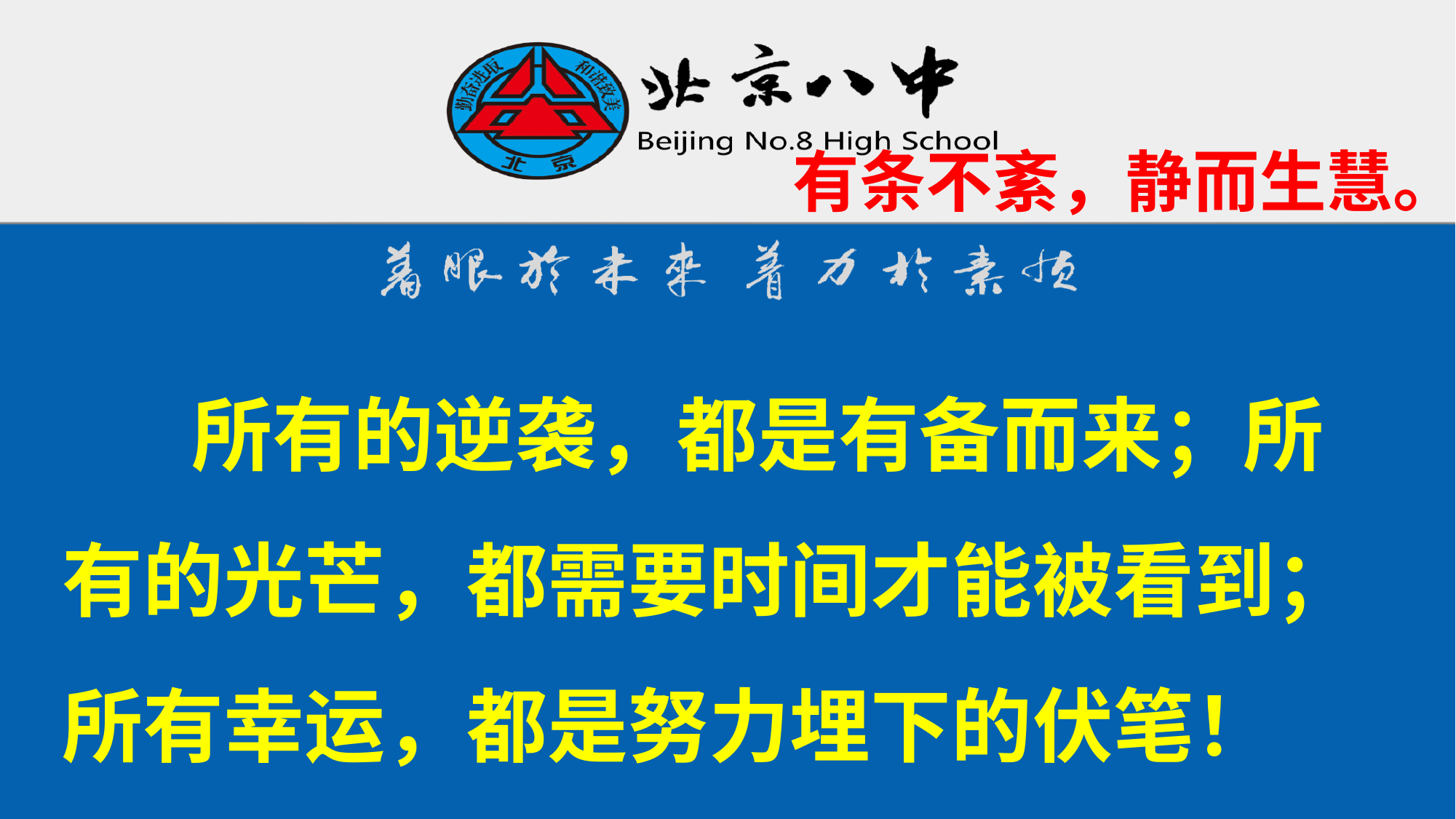

有条不紊，静而生慧。
      所有的逆袭，都是有备而来；所有的光芒，都需要时间才能被看到；所有幸运，都是努力埋下的伏笔！